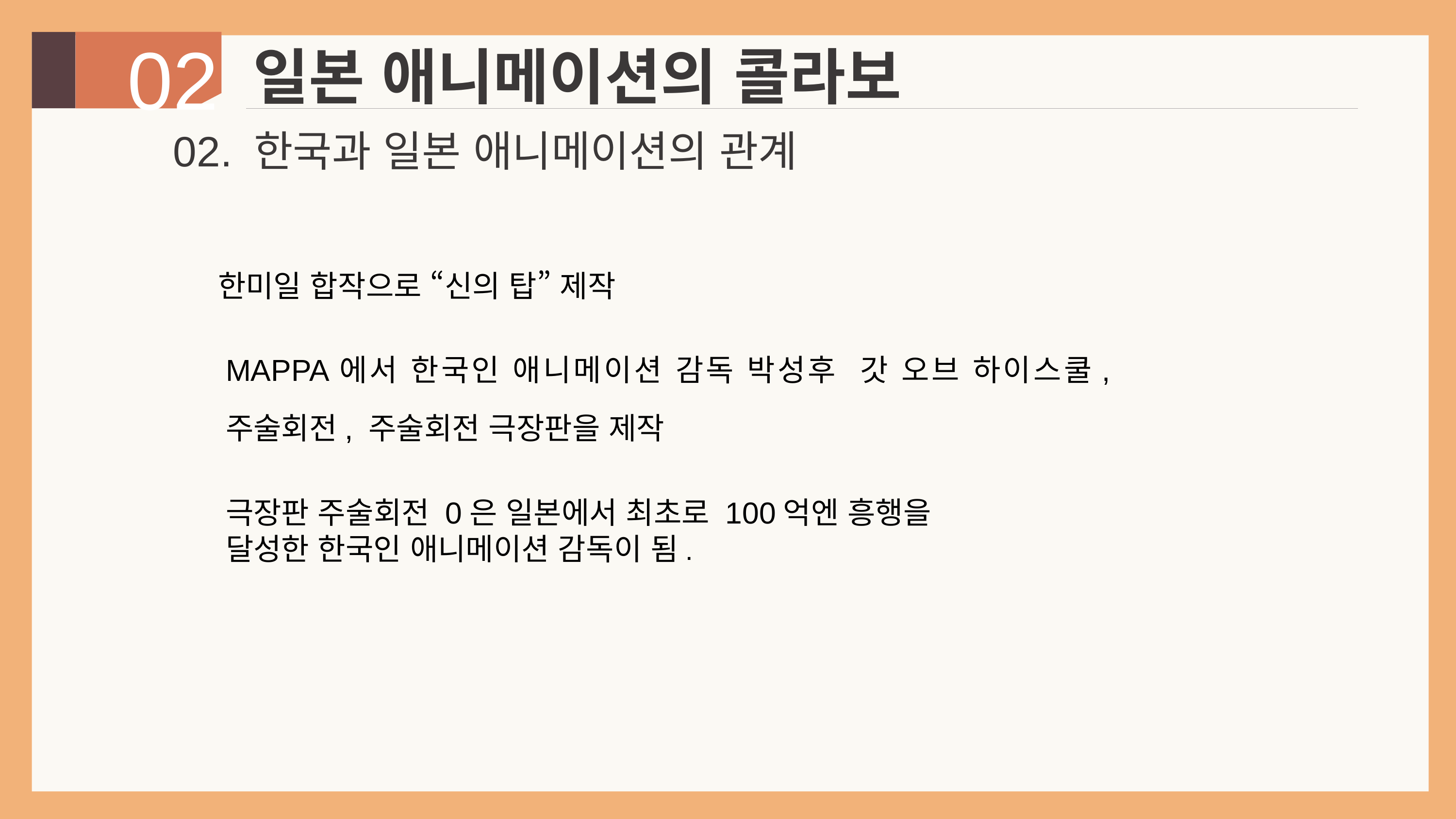

일본 애니메이션의 콜라보

02
02. 한국과 일본 애니메이션의 관계
한미일 합작으로 “신의 탑” 제작
MAPPA에서 한국인 애니메이션 감독 박성후  갓 오브 하이스쿨, 주술회전, 주술회전 극장판을 제작

극장판 주술회전 0은 일본에서 최초로 100억엔 흥행을 달성한 한국인 애니메이션 감독이 됨.